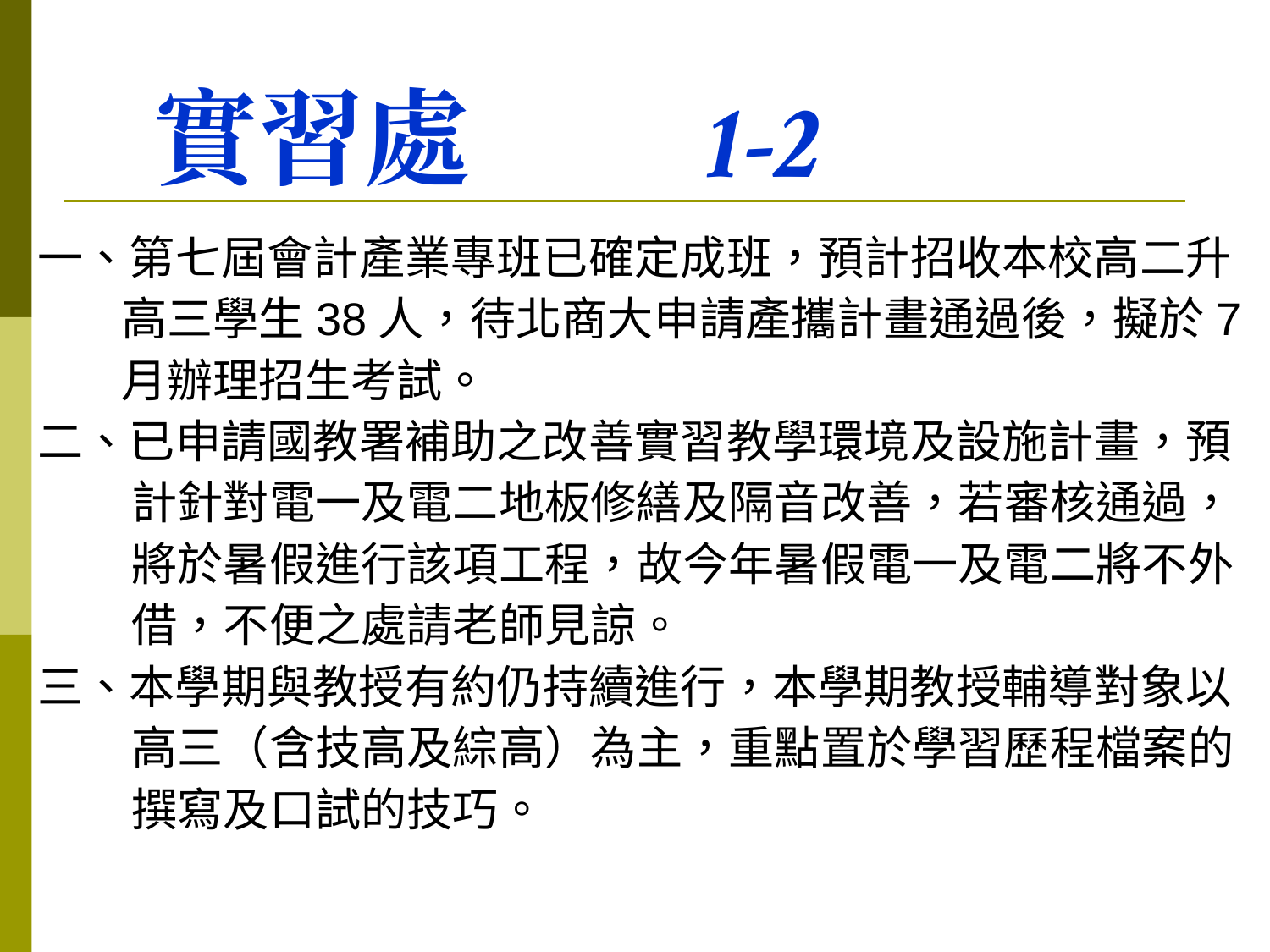

# 實習處           1-2
一、第七屆會計產業專班已確定成班，預計招收本校高二升
       高三學生38人，待北商大申請產攜計畫通過後，擬於7
       月辦理招生考試。
二、已申請國教署補助之改善實習教學環境及設施計畫，預
        計針對電一及電二地板修繕及隔音改善，若審核通過，
        將於暑假進行該項工程，故今年暑假電一及電二將不外
        借，不便之處請老師見諒。
三、本學期與教授有約仍持續進行，本學期教授輔導對象以
        高三（含技高及綜高）為主，重點置於學習歷程檔案的
        撰寫及口試的技巧。